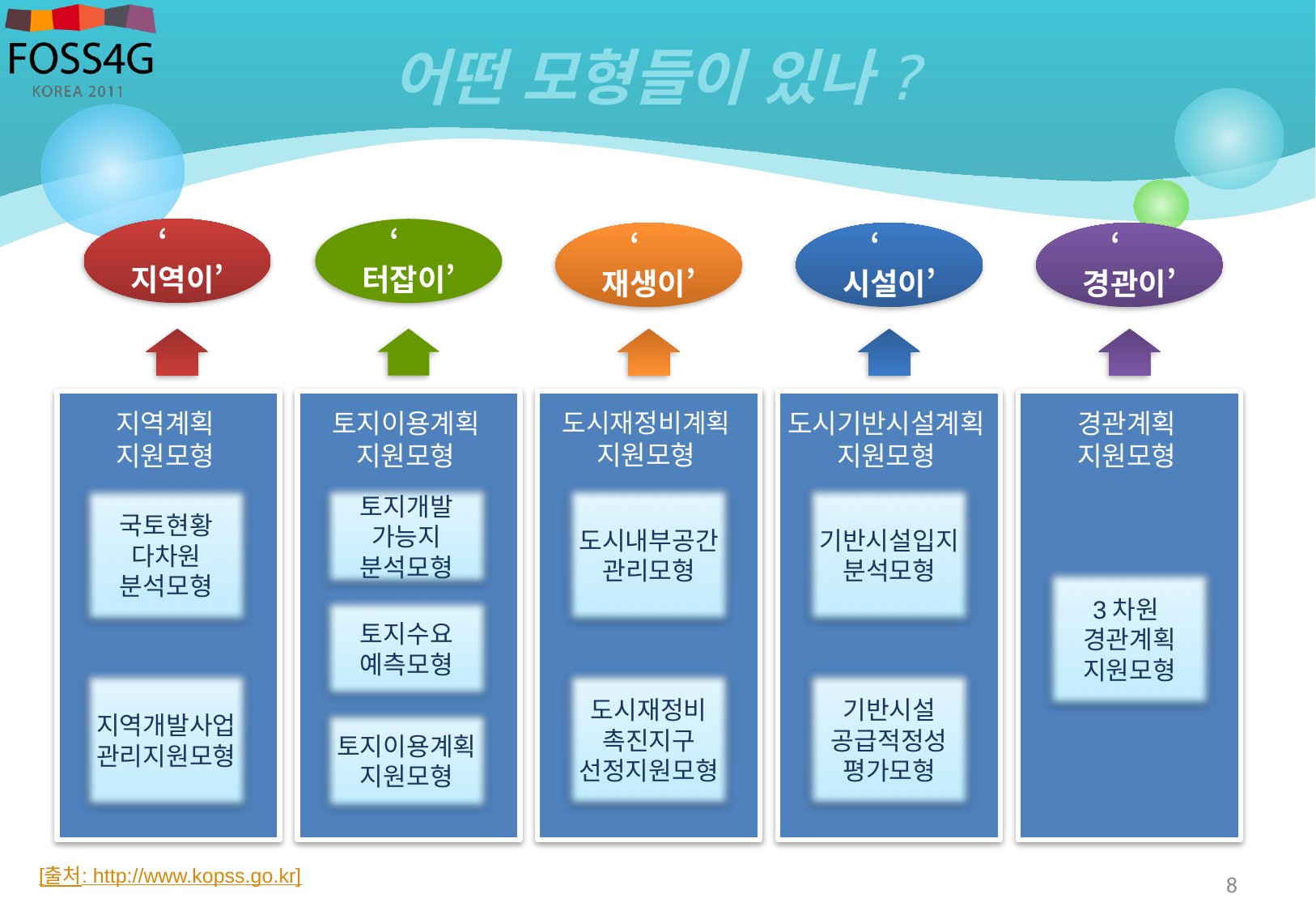

# 어떤 모형들이 있나?
‘지역이’
‘터잡이’
‘재생이’
‘시설이’
‘경관이’

지역계획
지원모형
토지이용계획
지원모형
도시재정비계획
지원모형
도시기반시설계획
지원모형
경관계획
지원모형
토지개발
가능지
분석모형
도시내부공간
관리모형
기반시설입지
분석모형
국토현황
다차원
분석모형
3차원
경관계획
지원모형
토지수요
예측모형
도시재정비
촉진지구
선정지원모형
기반시설
공급적정성
평가모형
지역개발사업
관리지원모형
토지이용계획
지원모형
[출처: http://www.kopss.go.kr]
8